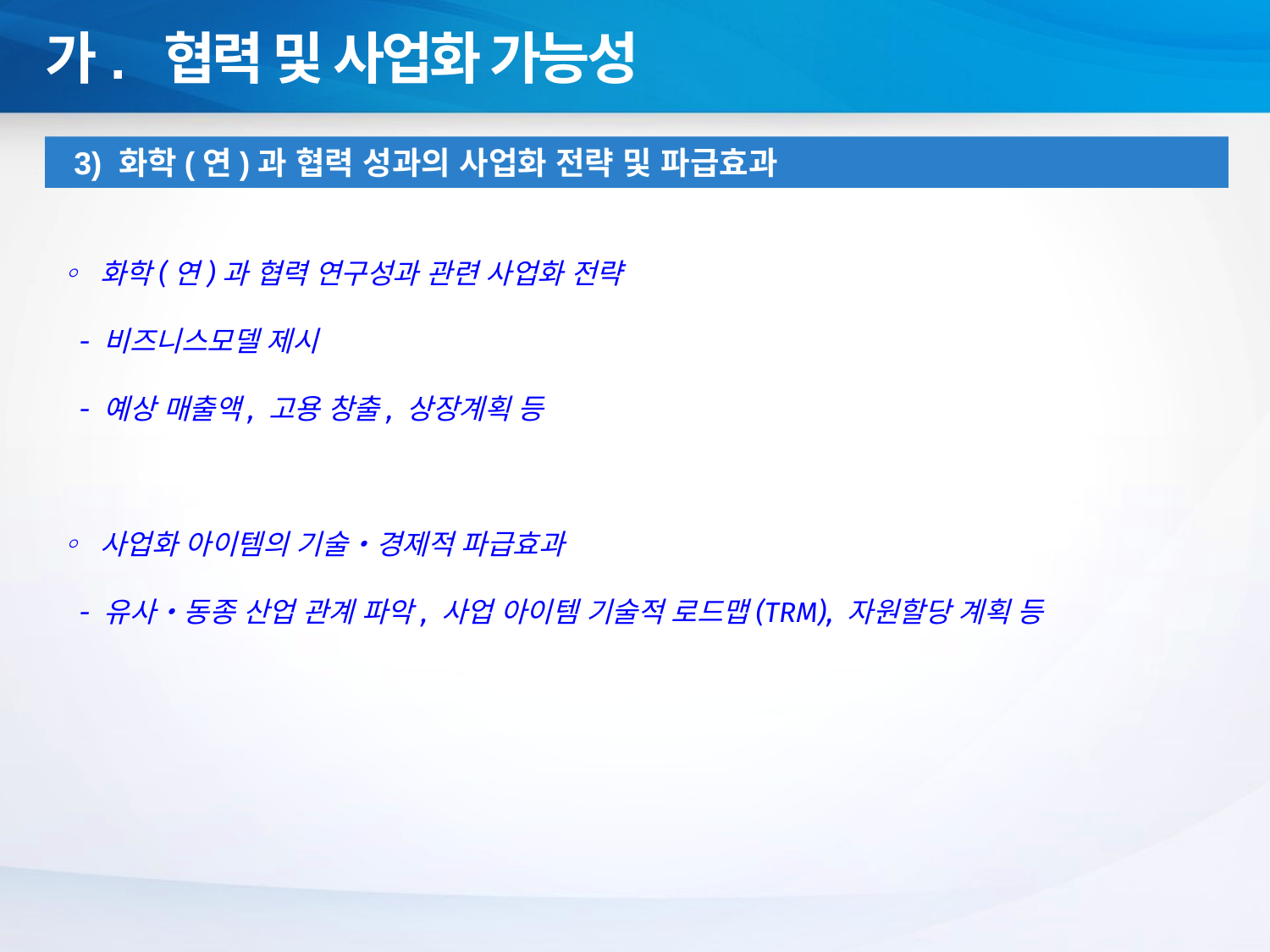

가.  협력 및 사업화 가능성
 3) 화학(연)과 협력 성과의 사업화 전략 및 파급효과
◦ 화학(연)과 협력 연구성과 관련 사업화 전략
   - 비즈니스모델 제시
   - 예상 매출액, 고용 창출, 상장계획 등

◦ 사업화 아이템의 기술‧경제적 파급효과
   - 유사‧동종 산업 관계 파악, 사업 아이템 기술적 로드맵(TRM), 자원할당 계획 등